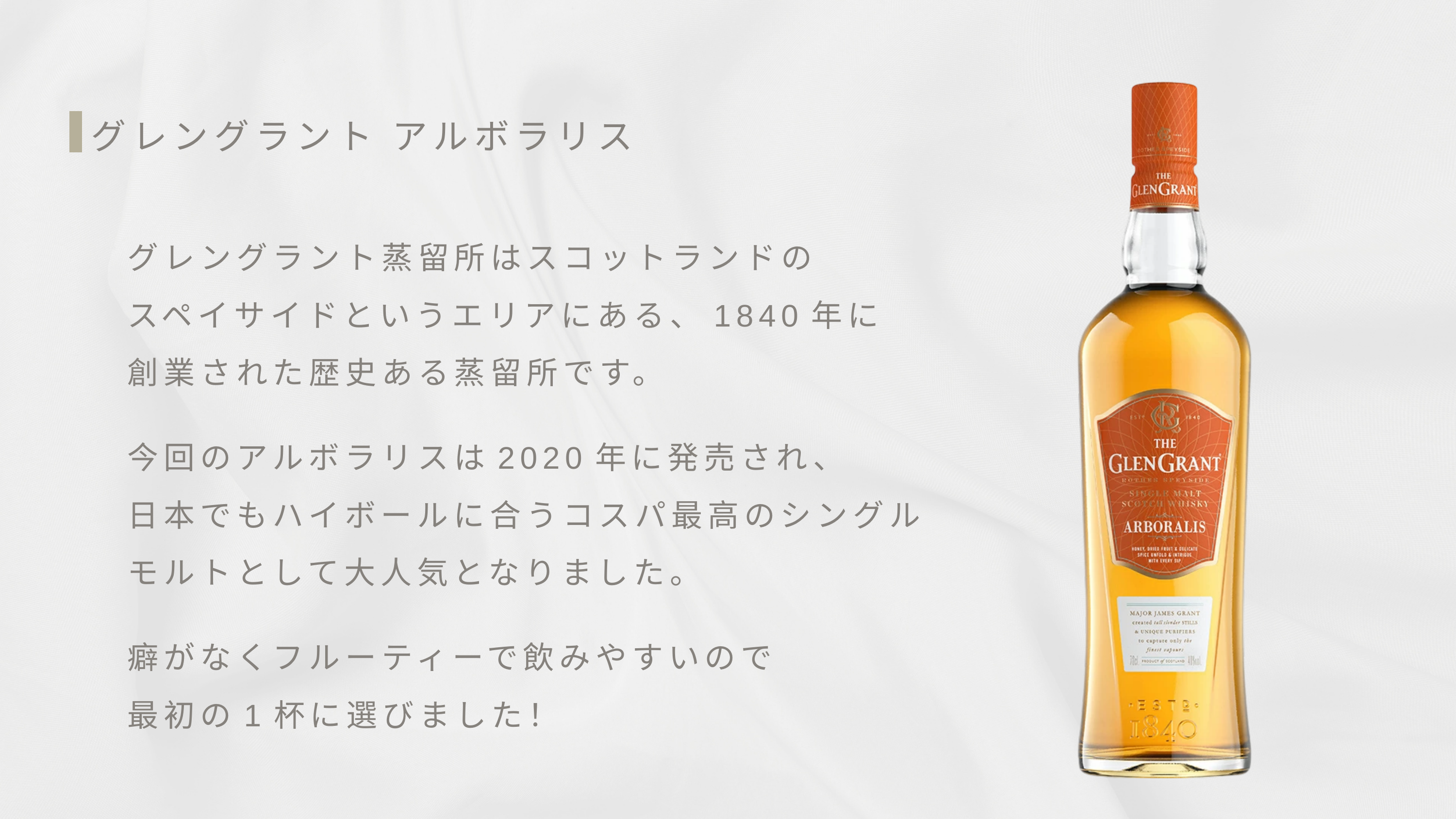

グレングラント アルボラリス

グレングラント蒸留所はスコットランドの
スペイサイドというエリアにある、1840年に
創業された歴史ある蒸留所です。

今回のアルボラリスは2020年に発売され、
日本でもハイボールに合うコスパ最高のシングルモルトとして大人気となりました。

癖がなくフルーティーで飲みやすいので
最初の1杯に選びました！